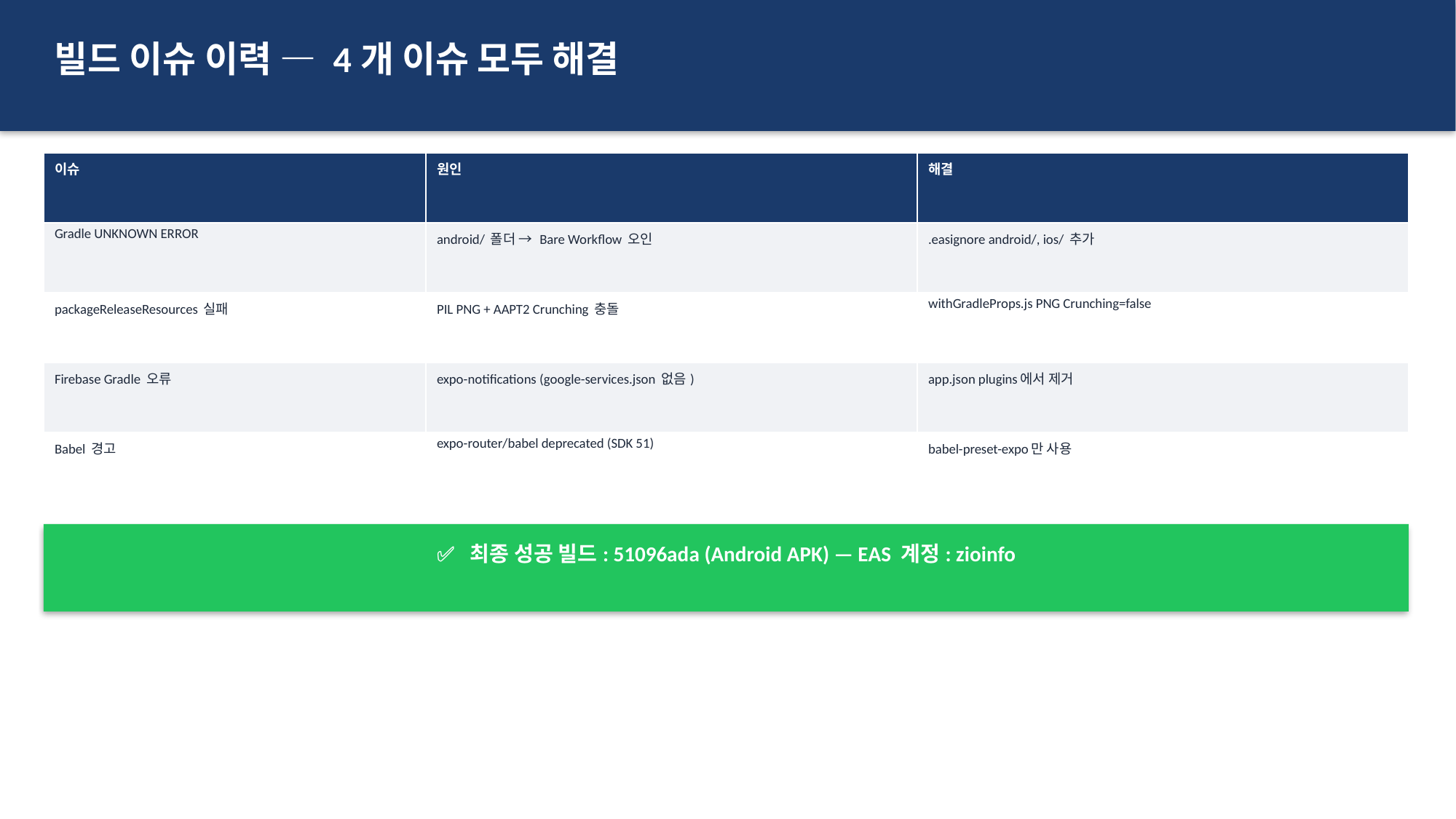

빌드 이슈 이력 — 4개 이슈 모두 해결
| 이슈 | 원인 | 해결 |
| --- | --- | --- |
| Gradle UNKNOWN ERROR | android/ 폴더 → Bare Workflow 오인 | .easignore android/, ios/ 추가 |
| packageReleaseResources 실패 | PIL PNG + AAPT2 Crunching 충돌 | withGradleProps.js PNG Crunching=false |
| Firebase Gradle 오류 | expo-notifications (google-services.json 없음) | app.json plugins에서 제거 |
| Babel 경고 | expo-router/babel deprecated (SDK 51) | babel-preset-expo만 사용 |

✅  최종 성공 빌드: 51096ada (Android APK) — EAS 계정: zioinfo